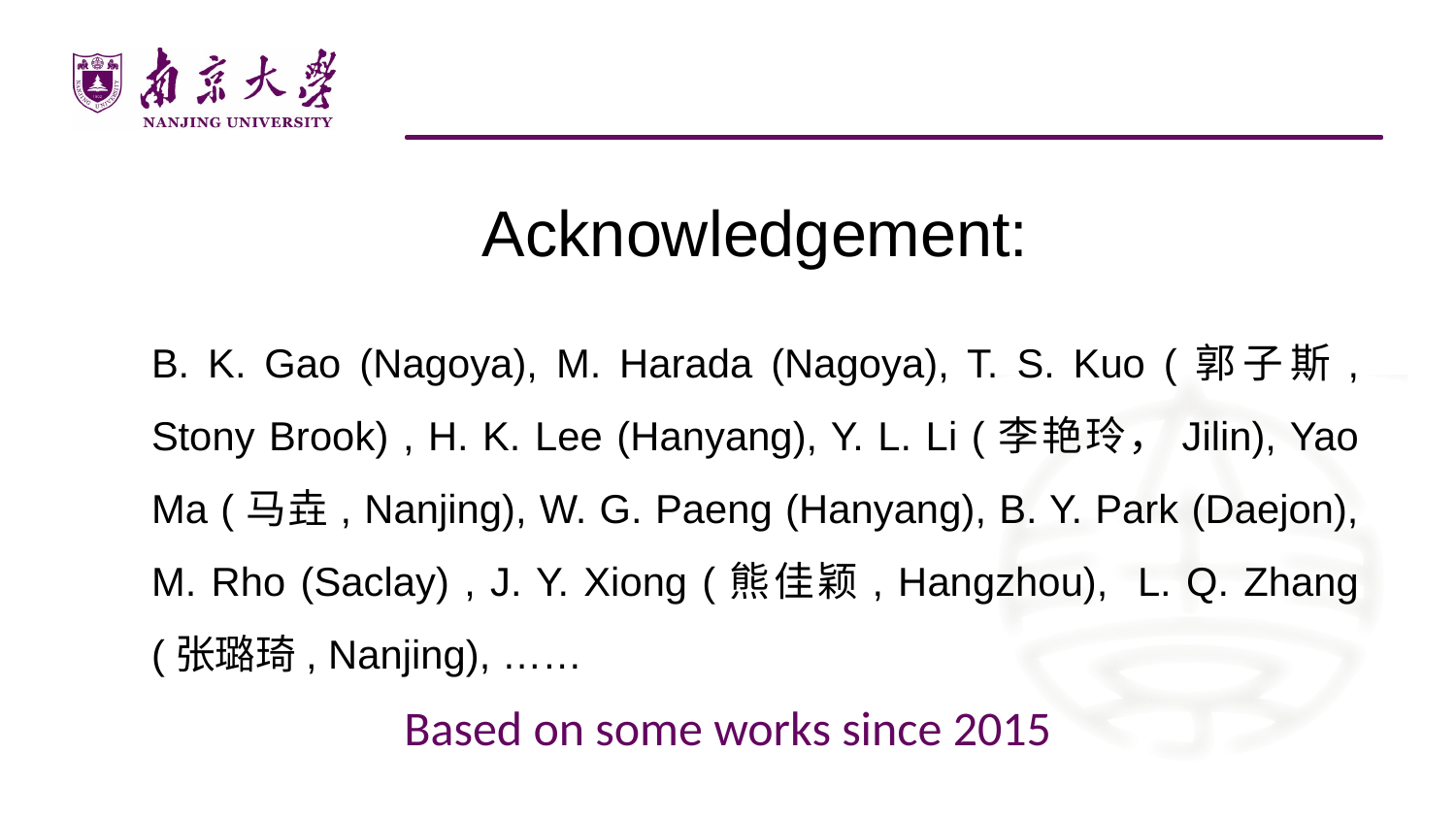

#
Acknowledgement:

B. K. Gao (Nagoya), M. Harada (Nagoya), T. S. Kuo (郭子斯, Stony Brook) , H. K. Lee (Hanyang), Y. L. Li (李艳玲，Jilin), Yao Ma (马垚, Nanjing), W. G. Paeng (Hanyang), B. Y. Park (Daejon), M. Rho (Saclay) , J. Y. Xiong (熊佳颖, Hangzhou),  L. Q. Zhang (张璐琦, Nanjing), ……

Based on some works since 2015